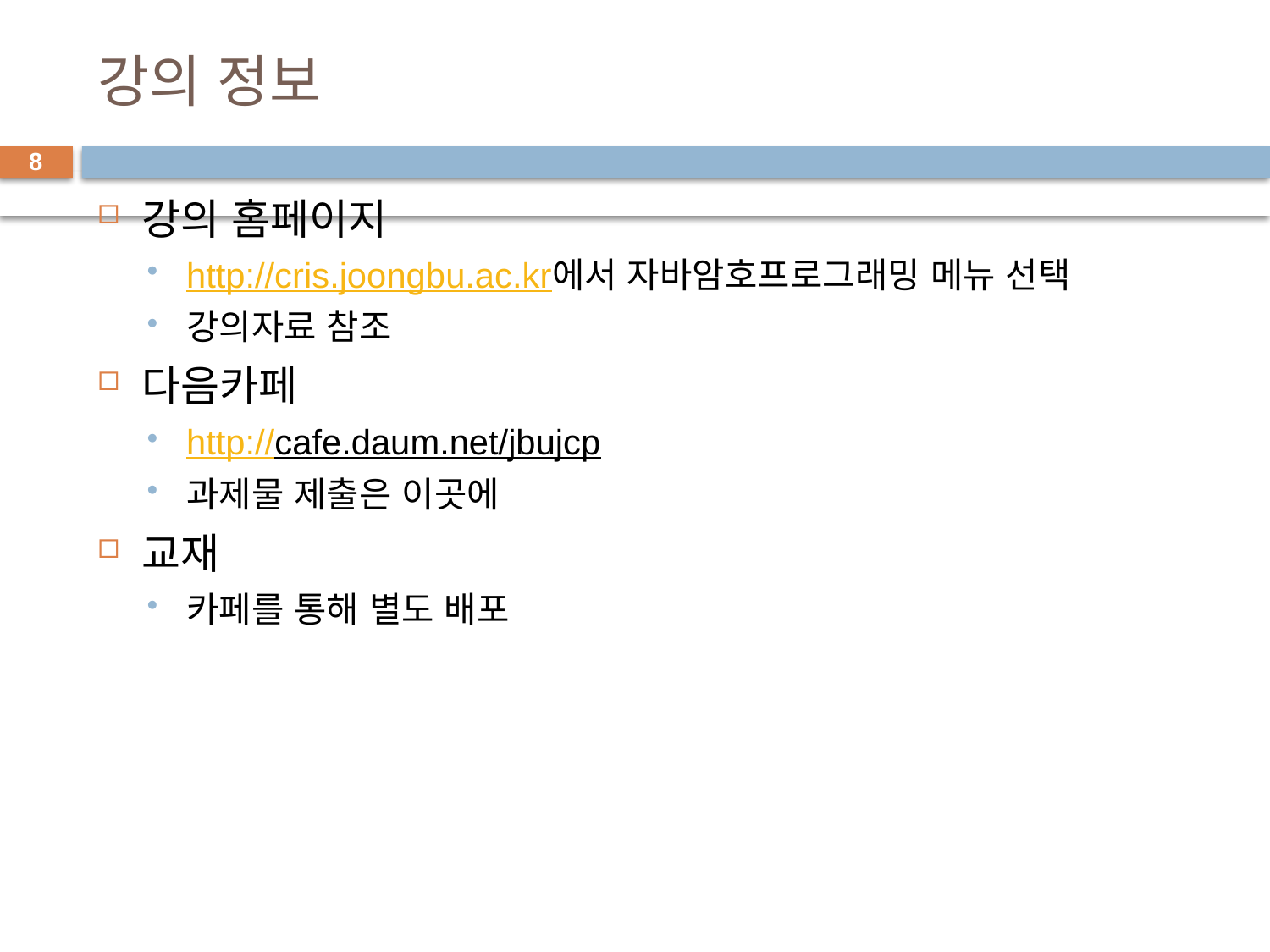

# 강의 정보
8
강의 홈페이지
http://cris.joongbu.ac.kr에서 자바암호프로그래밍 메뉴 선택
강의자료 참조
다음카페
http://cafe.daum.net/jbujcp
과제물 제출은 이곳에
교재
카페를 통해 별도 배포